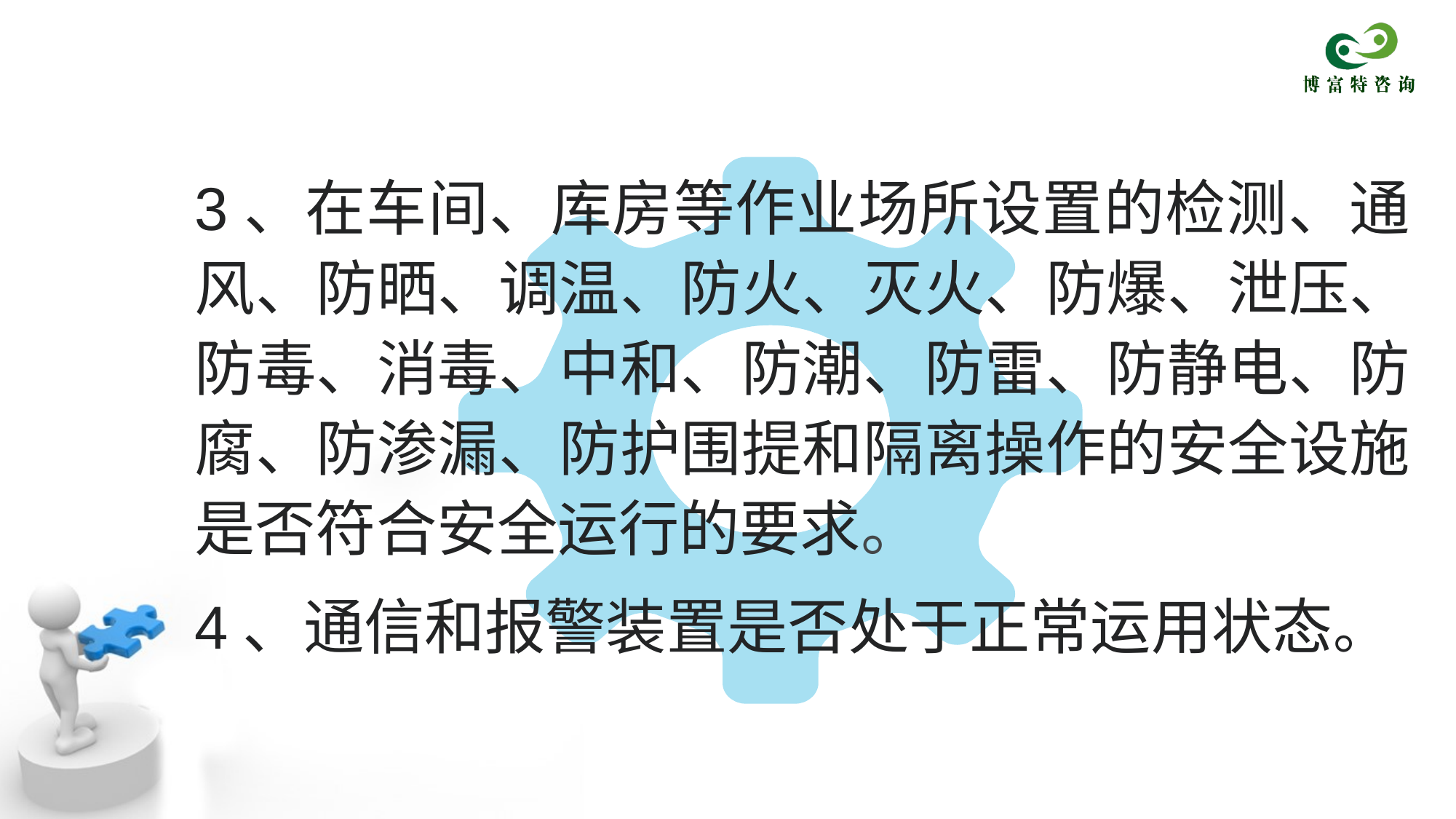

3、在车间、库房等作业场所设置的检测、通风、防晒、调温、防火、灭火、防爆、泄压、防毒、消毒、中和、防潮、防雷、防静电、防腐、防渗漏、防护围提和隔离操作的安全设施是否符合安全运行的要求。
4、通信和报警装置是否处于正常运用状态。